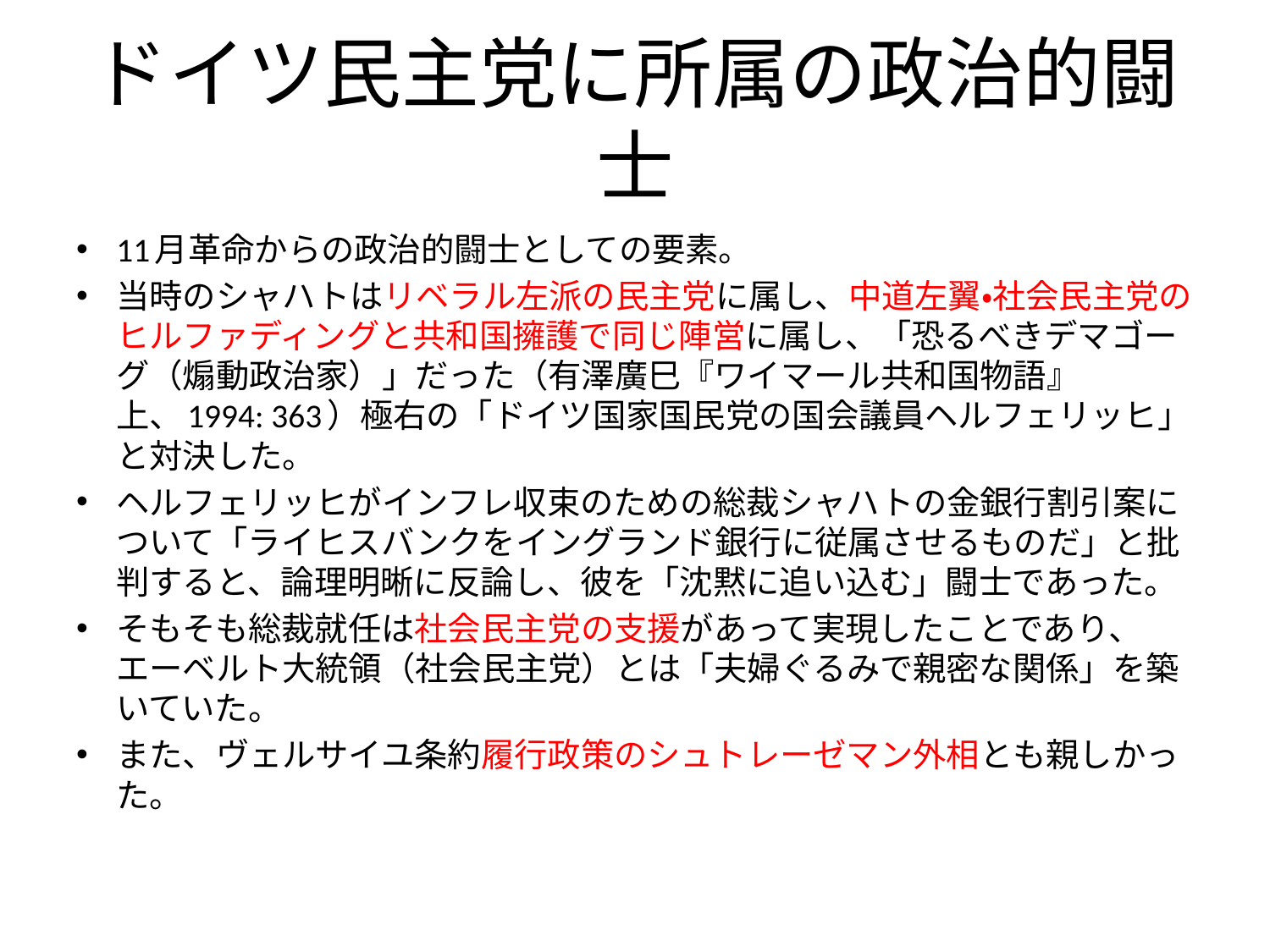

# ドイツ民主党に所属の政治的闘士
11月革命からの政治的闘士としての要素。
当時のシャハトはリベラル左派の民主党に属し、中道左翼・社会民主党のヒルファディングと共和国擁護で同じ陣営に属し、「恐るべきデマゴーグ（煽動政治家）」だった（有澤廣巳『ワイマール共和国物語』上、1994: 363）極右の「ドイツ国家国民党の国会議員ヘルフェリッヒ」と対決した。
ヘルフェリッヒがインフレ収束のための総裁シャハトの金銀行割引案について「ライヒスバンクをイングランド銀行に従属させるものだ」と批判すると、論理明晰に反論し、彼を「沈黙に追い込む」闘士であった。
そもそも総裁就任は社会民主党の支援があって実現したことであり、エーベルト大統領（社会民主党）とは「夫婦ぐるみで親密な関係」を築いていた。
また、ヴェルサイユ条約履行政策のシュトレーゼマン外相とも親しかった。